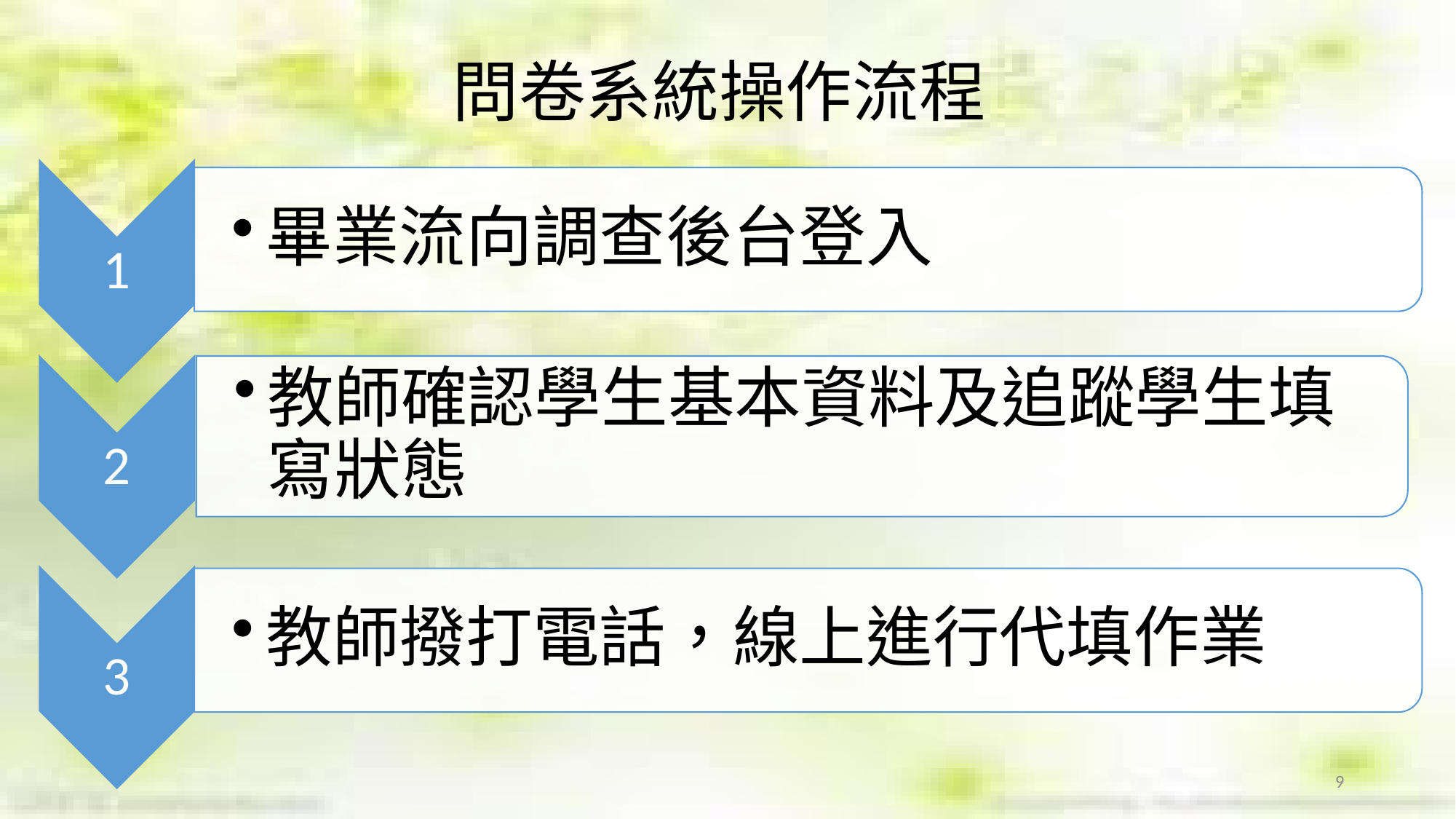

# 問卷系統操作流程
1
畢業流向調查後台登入
2
教師確認學生基本資料及追蹤學生填寫狀態
3
教師撥打電話，線上進行代填作業
9